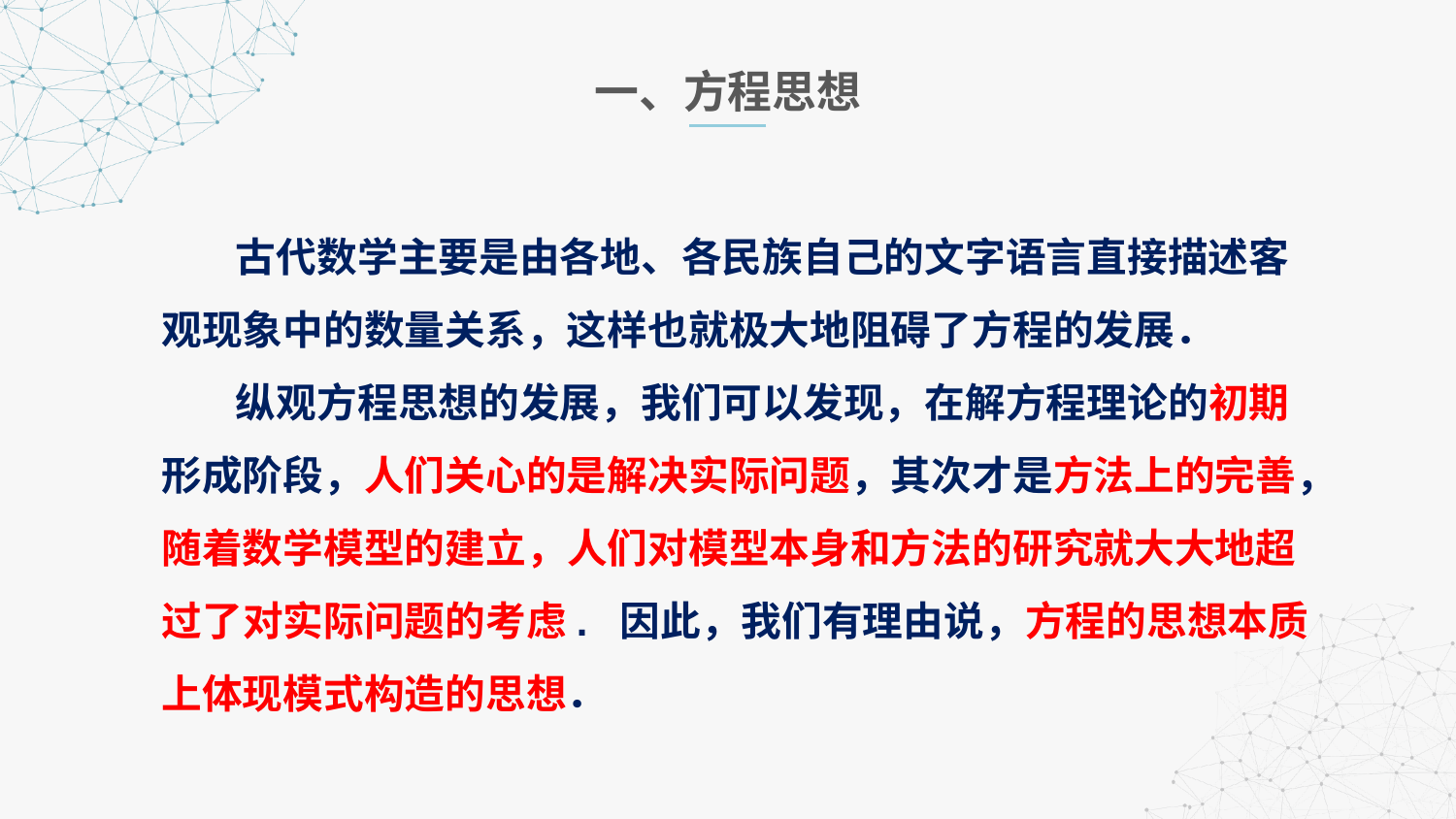

一、方程思想
       古代数学主要是由各地、各民族自己的文字语言直接描述客观现象中的数量关系，这样也就极大地阻碍了方程的发展．
       纵观方程思想的发展，我们可以发现，在解方程理论的初期形成阶段，人们关心的是解决实际问题，其次才是方法上的完善，随着数学模型的建立，人们对模型本身和方法的研究就大大地超过了对实际问题的考虑.  因此，我们有理由说，方程的思想本质上体现模式构造的思想．